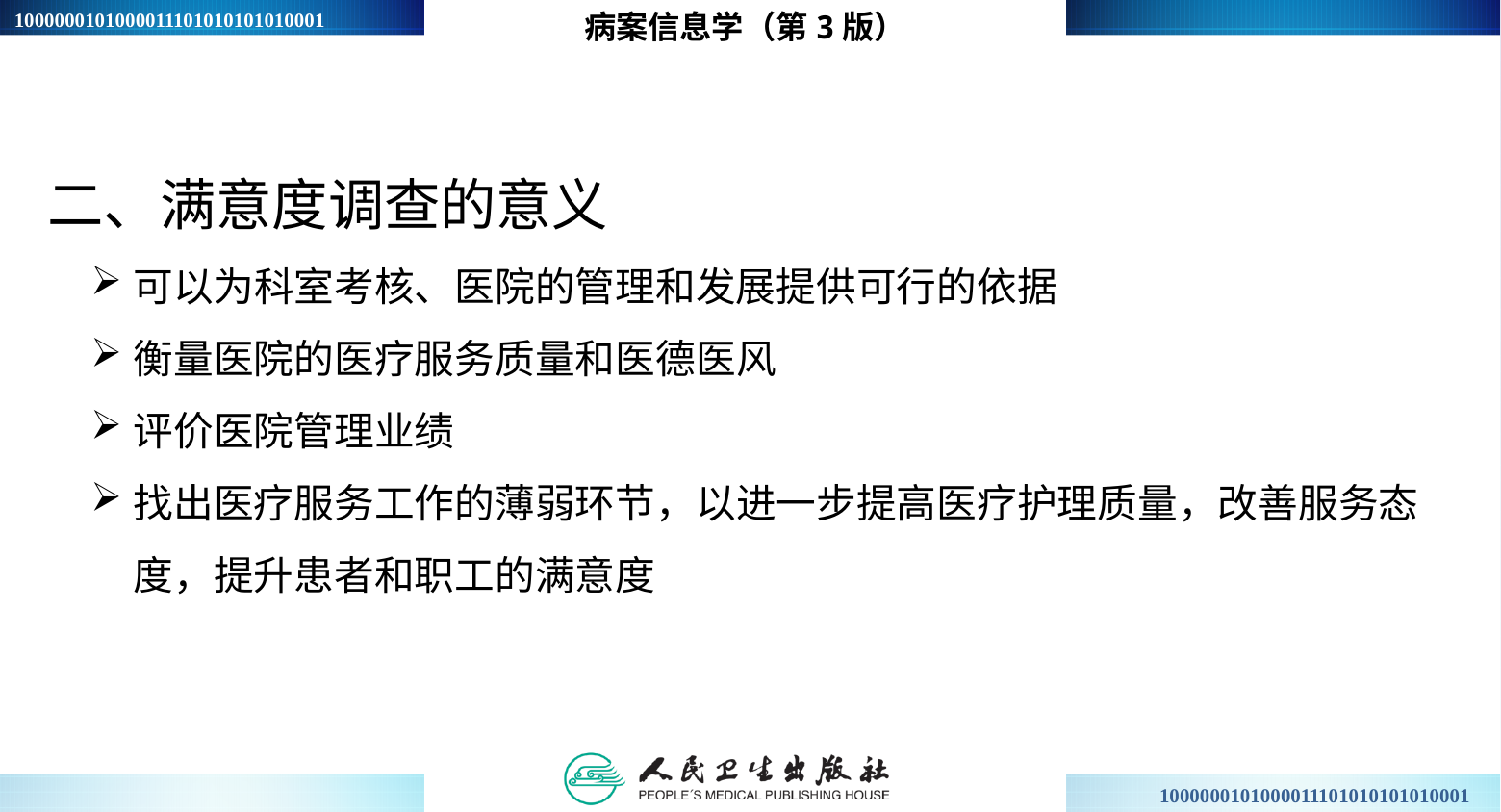

病案信息学（第3版）
二、满意度调查的意义
可以为科室考核、医院的管理和发展提供可行的依据
衡量医院的医疗服务质量和医德医风
评价医院管理业绩
找出医疗服务工作的薄弱环节，以进一步提高医疗护理质量，改善服务态度，提升患者和职工的满意度